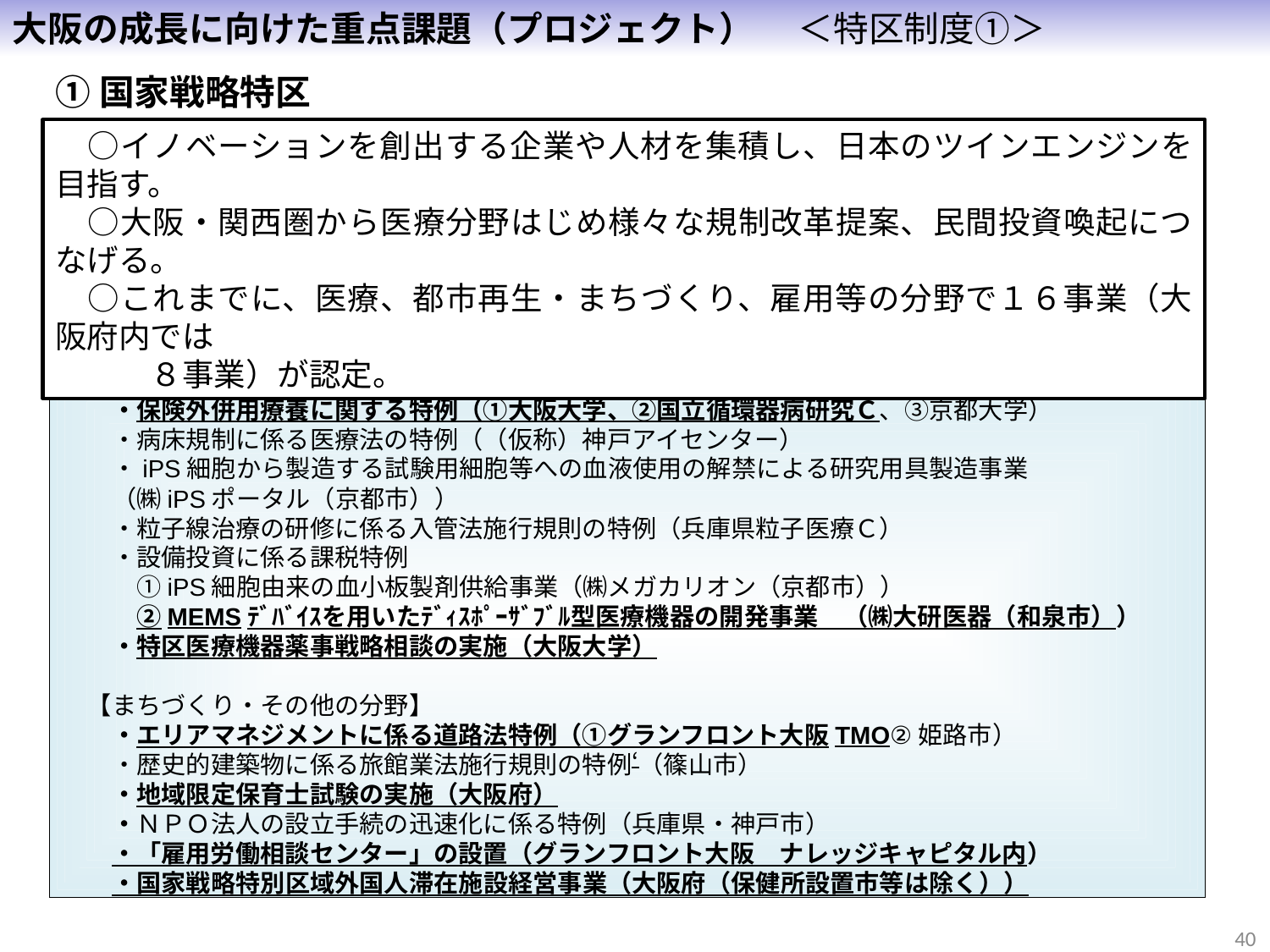

大阪の成長に向けた重点課題（プロジェクト） 　＜特区制度①＞
①国家戦略特区
　○イノベーションを創出する企業や人材を集積し、日本のツインエンジンを目指す。
　○大阪・関西圏から医療分野はじめ様々な規制改革提案、民間投資喚起につなげる。
　○これまでに、医療、都市再生・まちづくり、雇用等の分野で１６事業（大阪府内では
　　　８事業）が認定。
■関西圏国家戦略特別区域計画認定事業（下線は、大阪府関連事業）
【医療分野】
　　・保険外併用療養に関する特例（①大阪大学、②国立循環器病研究Ｃ、③京都大学）
　　・病床規制に係る医療法の特例（（仮称）神戸アイセンター）
　　・iPS細胞から製造する試験用細胞等への血液使用の解禁による研究用具製造事業
　　（㈱iPSポータル（京都市））
　　・粒子線治療の研修に係る入管法施行規則の特例（兵庫県粒子医療Ｃ）
　　・設備投資に係る課税特例
　　　①iPS細胞由来の血小板製剤供給事業（㈱メガカリオン（京都市））
　　　②MEMSﾃﾞﾊﾞｲｽを用いたﾃﾞｨｽﾎﾟｰｻﾞﾌﾞﾙ型医療機器の開発事業　（㈱大研医器（和泉市））
　　・特区医療機器薬事戦略相談の実施（大阪大学）

　【まちづくり・その他の分野】
　　・エリアマネジメントに係る道路法特例（①グランフロント大阪TMO②姫路市）
　　・歴史的建築物に係る旅館業法施行規則の特例‘（篠山市）
　　・地域限定保育士試験の実施（大阪府）
　　・ＮＰＯ法人の設立手続の迅速化に係る特例（兵庫県・神戸市）
　　・「雇用労働相談センター」の設置（グランフロント大阪　ナレッジキャピタル内）
　　・国家戦略特別区域外国人滞在施設経営事業（大阪府（保健所設置市等は除く））
40